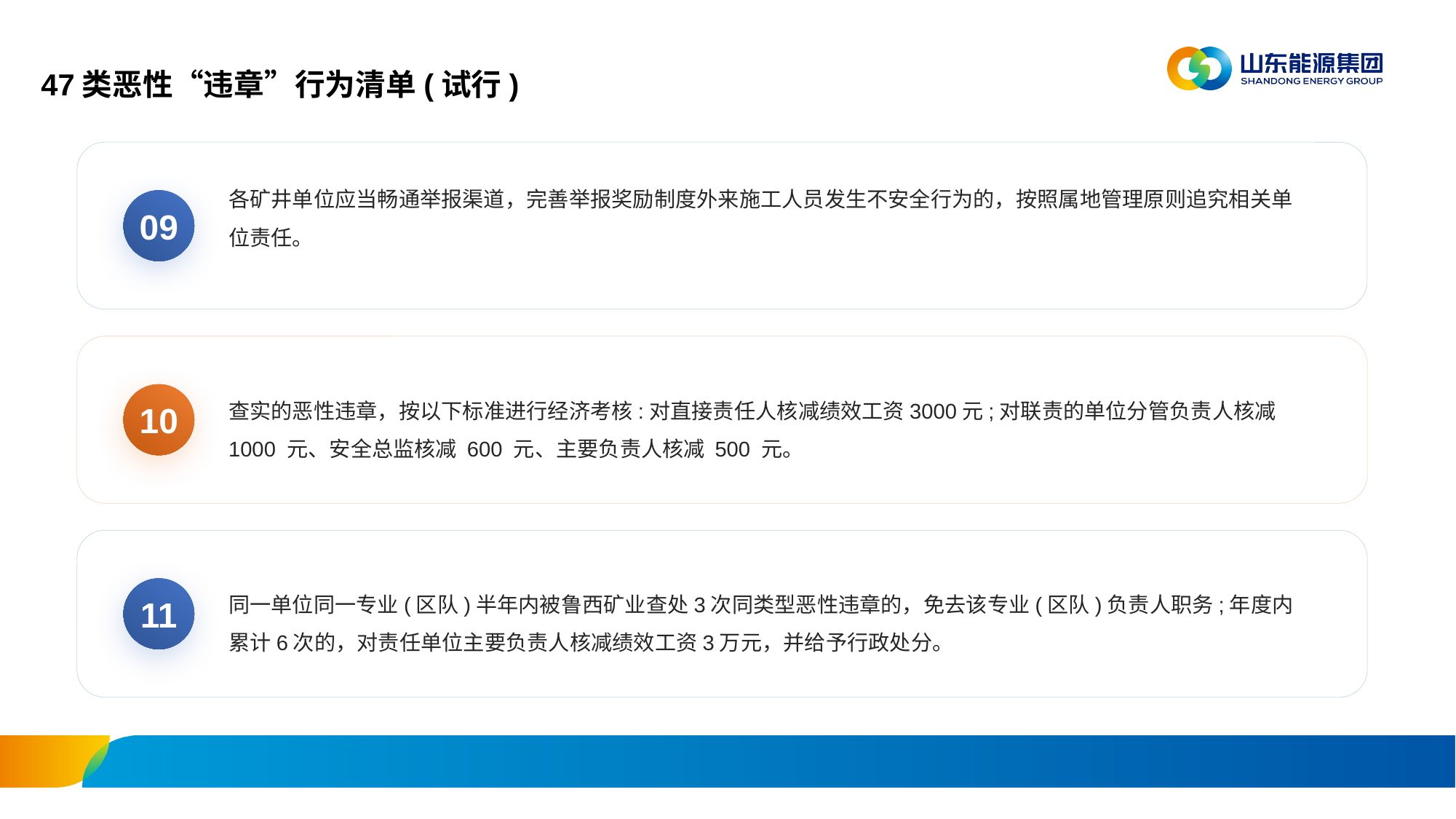

47类恶性“违章”行为清单(试行)

各矿井单位应当畅通举报渠道，完善举报奖励制度外来施工人员发生不安全行为的，按照属地管理原则追究相关单位责任。
09

10
查实的恶性违章，按以下标准进行经济考核:对直接责任人核减绩效工资3000元;对联责的单位分管负责人核减1000 元、安全总监核减 600 元、主要负责人核减 500 元。

11
同一单位同一专业(区队)半年内被鲁西矿业查处3次同类型恶性违章的，免去该专业(区队)负责人职务;年度内累计6次的，对责任单位主要负责人核减绩效工资3万元，并给予行政处分。